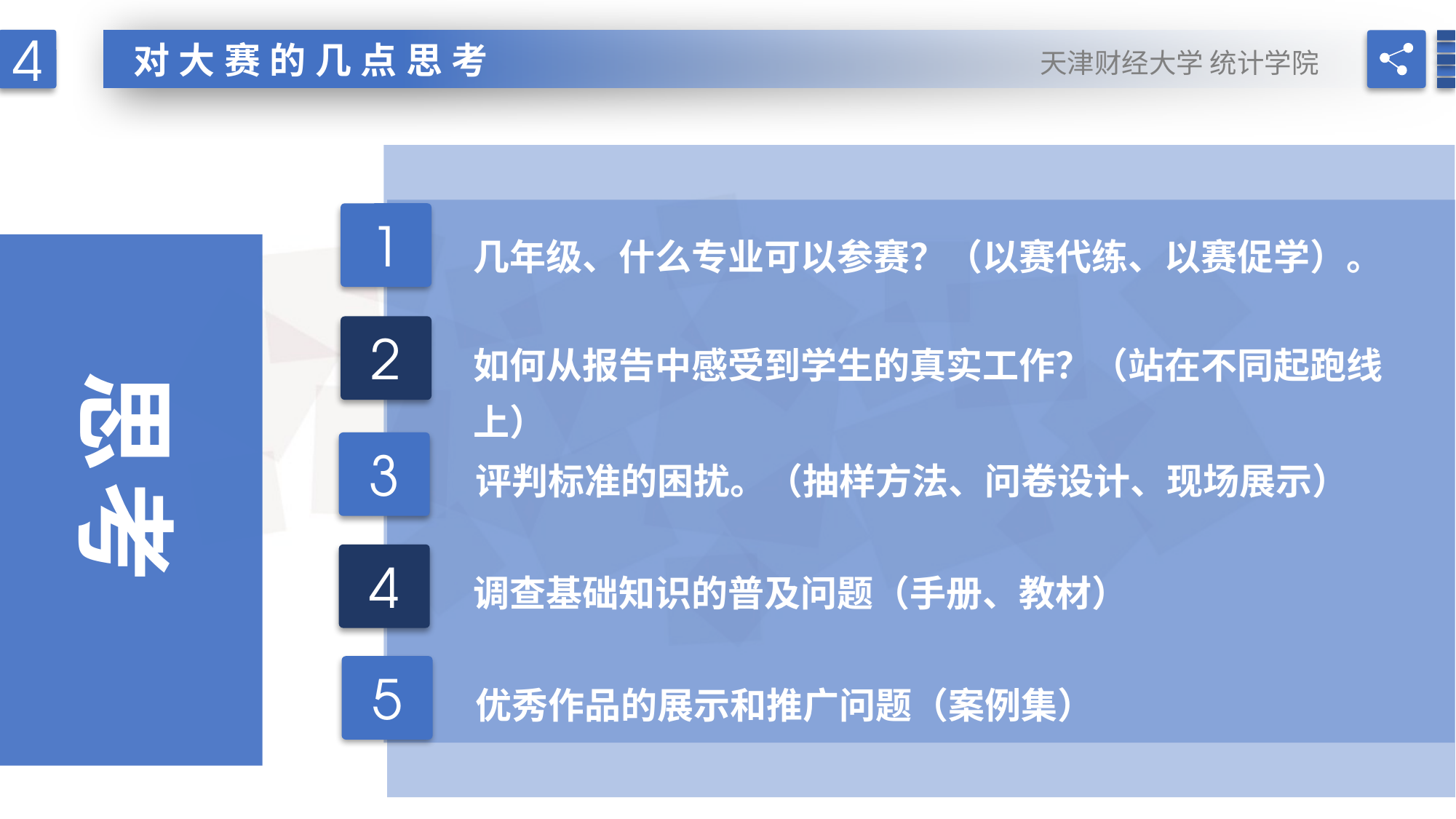

4

天津财经大学 统计学院

对大赛的几点思考

1
几年级、什么专业可以参赛？（以赛代练、以赛促学）。

2
如何从报告中感受到学生的真实工作？（站在不同起跑线上）
思考
3
评判标准的困扰。（抽样方法、问卷设计、现场展示）
4
调查基础知识的普及问题（手册、教材）
5
优秀作品的展示和推广问题（案例集）